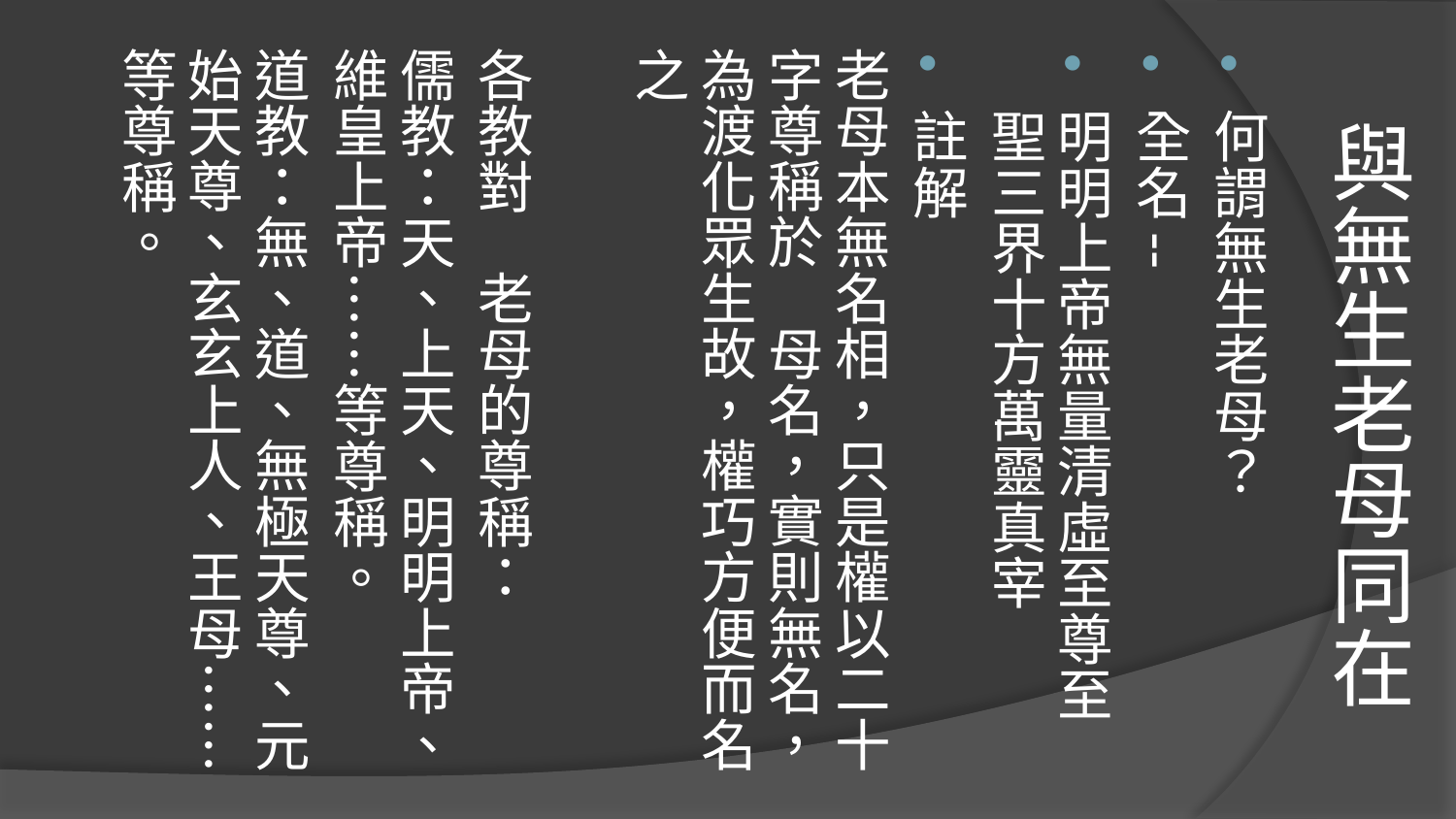

何謂無生老母？
全名--
明明上帝無量清虛至尊至聖三界十方萬靈真宰
註解
老母本無名相，只是權以二十字尊稱於　母名，實則無名，為渡化眾生故，權巧方便而名之

各教對　老母的尊稱：
儒教：天、上天、明明上帝、維皇上帝……等尊稱。
道教：無、道、無極天尊、元始天尊、玄玄上人、王母……等尊稱。

# 與無生老母同在